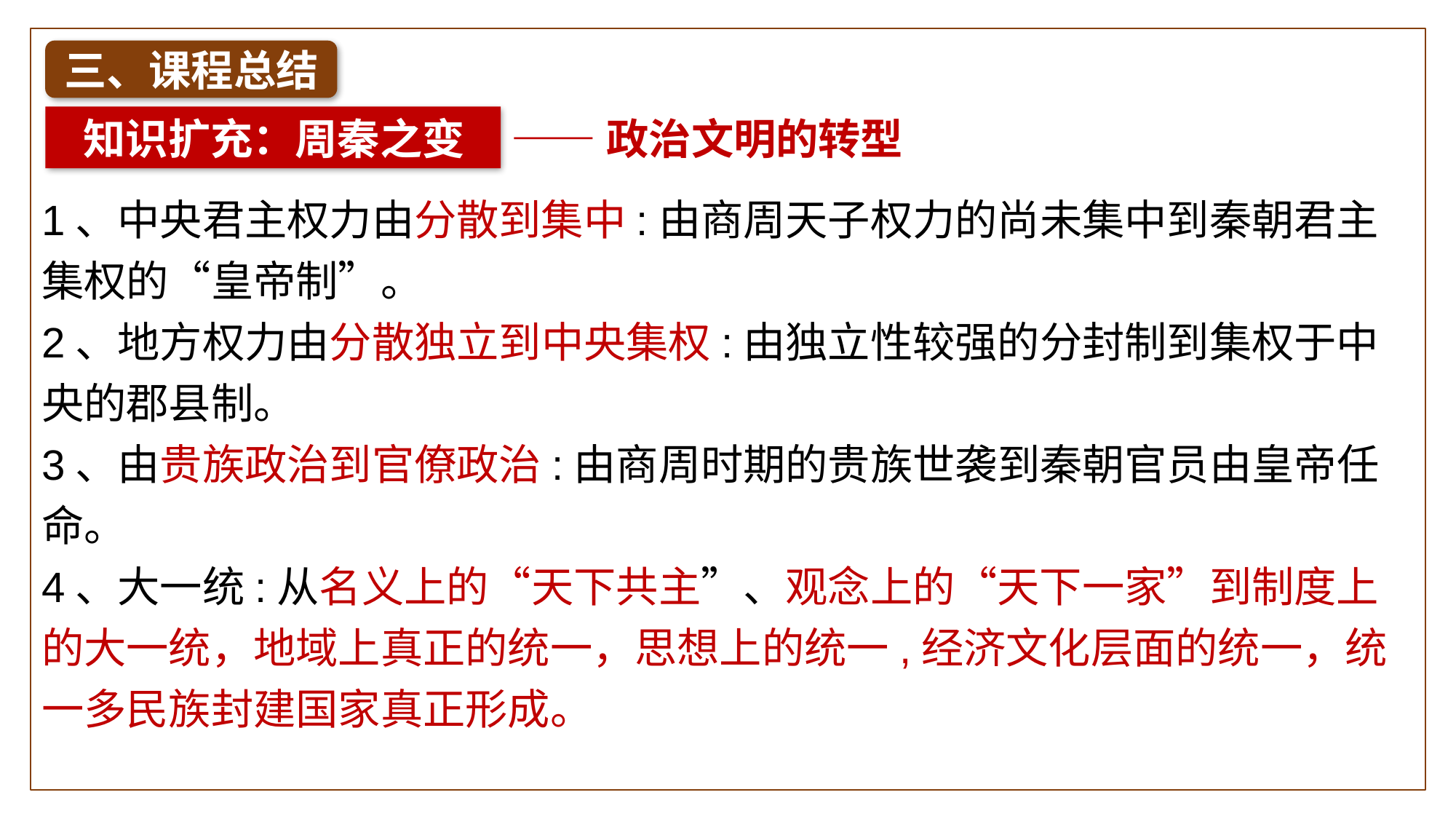

三、课程总结
知识扩充：周秦之变
——政治文明的转型
1、中央君主权力由分散到集中:由商周天子权力的尚未集中到秦朝君主集权的“皇帝制”。
2、地方权力由分散独立到中央集权:由独立性较强的分封制到集权于中央的郡县制。
3、由贵族政治到官僚政治:由商周时期的贵族世袭到秦朝官员由皇帝任命。
4、大一统:从名义上的“天下共主”、观念上的“天下一家”到制度上的大一统，地域上真正的统一，思想上的统一,经济文化层面的统一，统一多民族封建国家真正形成。